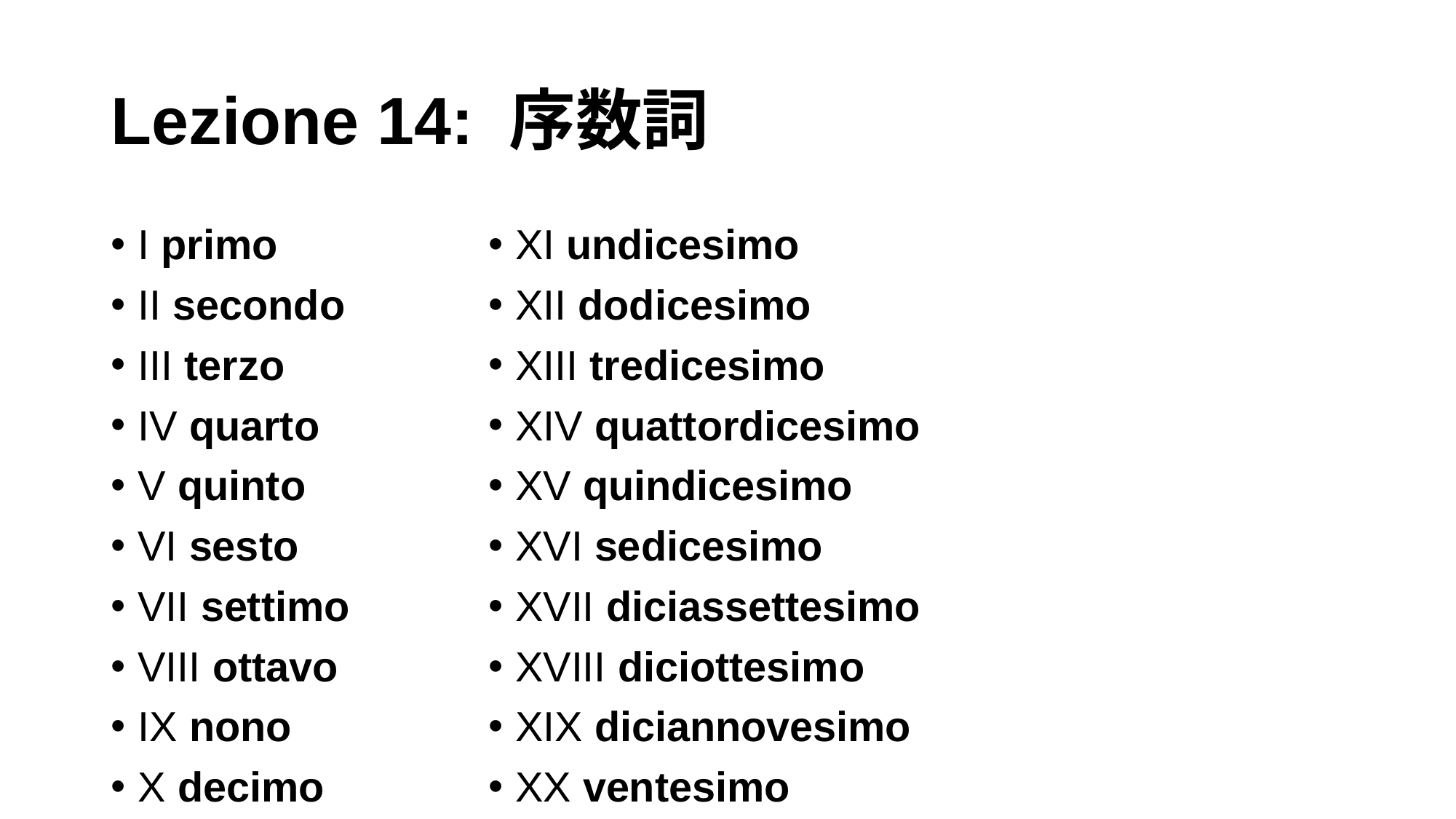

# Lezione 14: 序数詞
I primo
II secondo
III terzo
IV quarto
V quinto
VI sesto
VII settimo
VIII ottavo
IX nono
X decimo
XI undicesimo
XII dodicesimo
XIII tredicesimo
XIV quattordicesimo
XV quindicesimo
XVI sedicesimo
XVII diciassettesimo
XVIII diciottesimo
XIX diciannovesimo
XX ventesimo